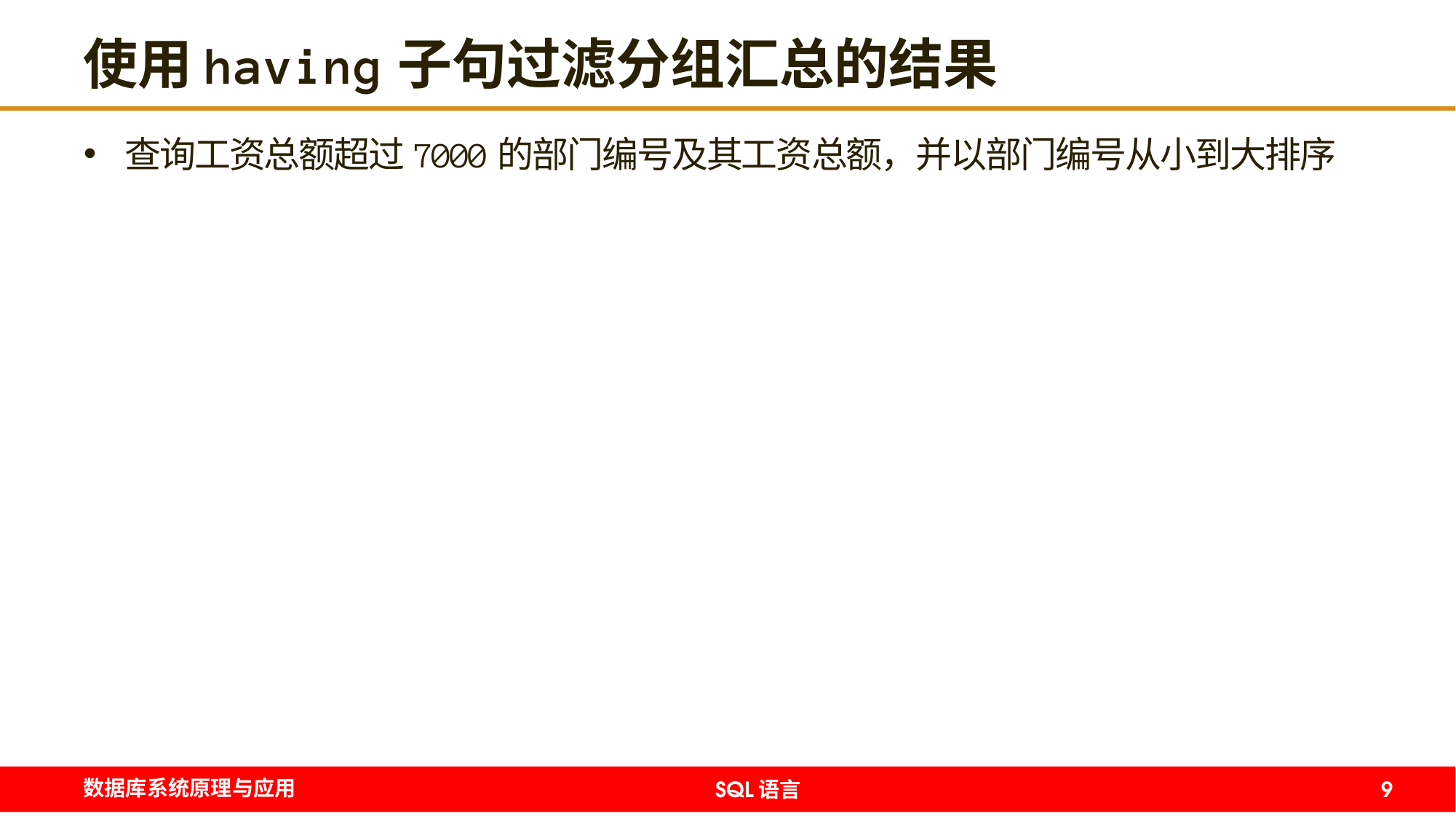

# 使用having子句过滤分组汇总的结果
查询工资总额超过7000的部门编号及其工资总额，并以部门编号从小到大排序